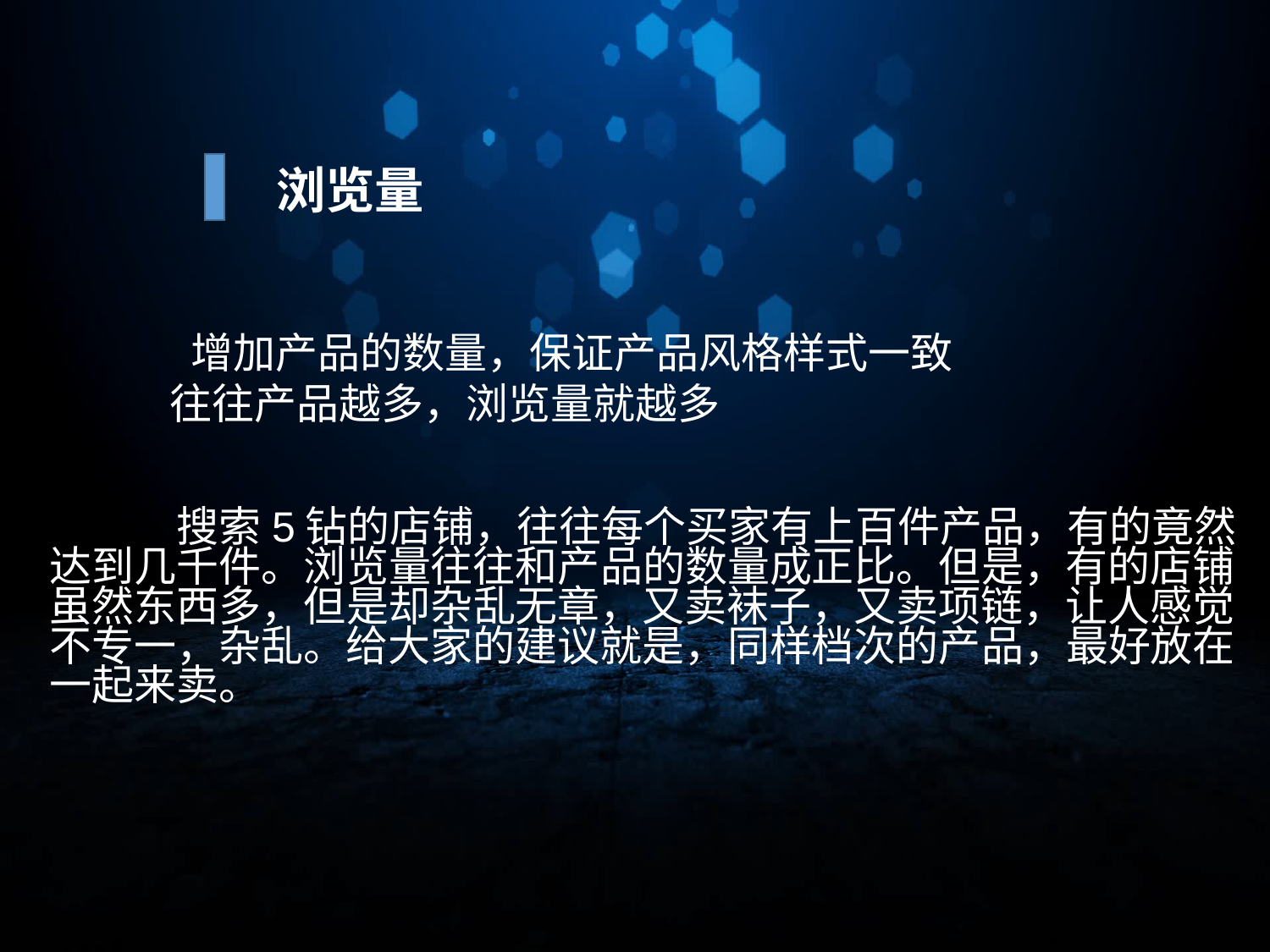

浏览量

	增加产品的数量，保证产品风格样式一致
          往往产品越多，浏览量就越多
	搜索5钻的店铺，往往每个买家有上百件产品，有的竟然达到几千件。浏览量往往和产品的数量成正比。但是，有的店铺虽然东西多，但是却杂乱无章，又卖袜子，又卖项链，让人感觉不专一，杂乱。给大家的建议就是，同样档次的产品，最好放在一起来卖。